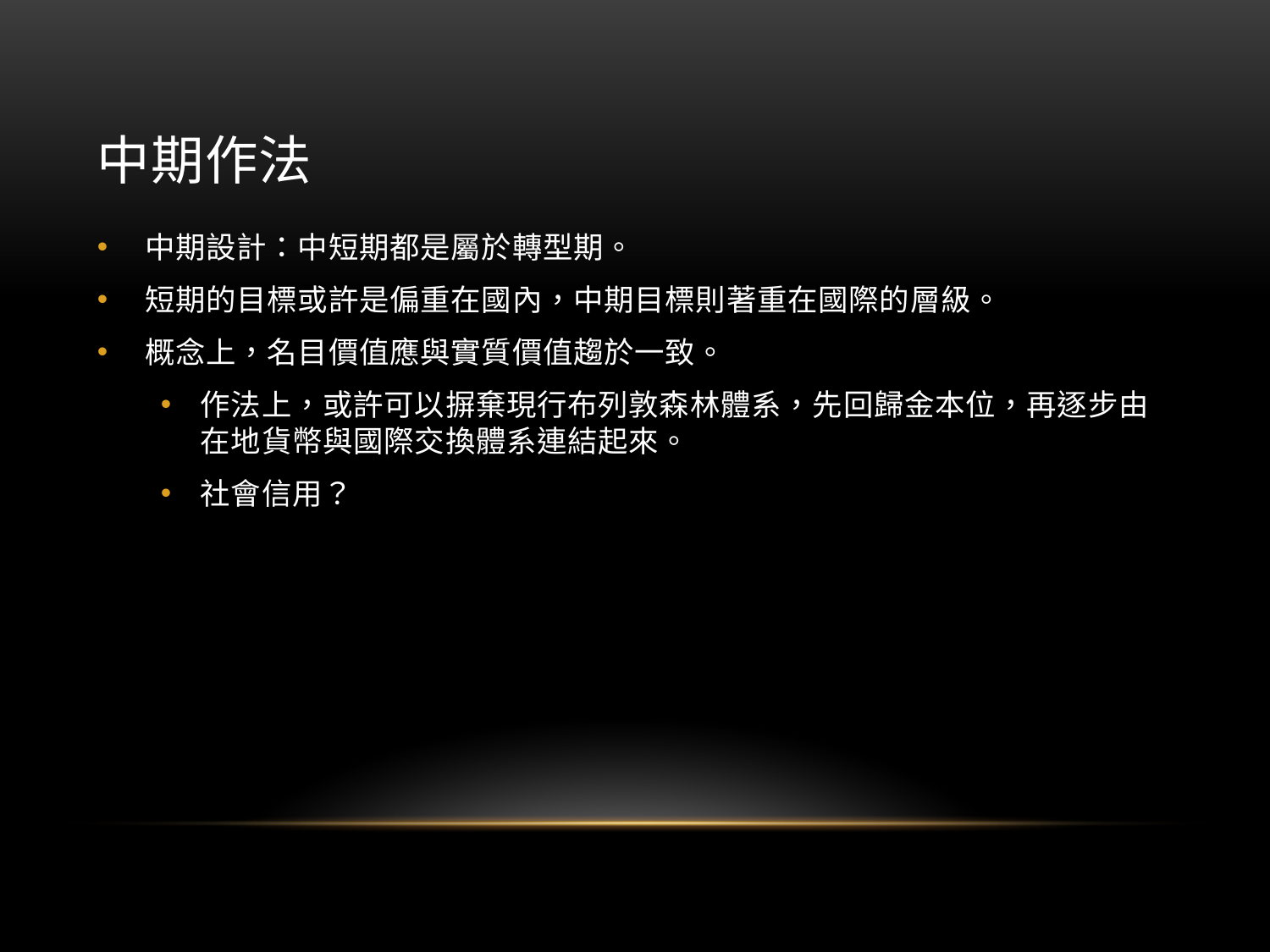

# 中期作法
中期設計：中短期都是屬於轉型期。
短期的目標或許是偏重在國內，中期目標則著重在國際的層級。
概念上，名目價值應與實質價值趨於一致。
作法上，或許可以摒棄現行布列敦森林體系，先回歸金本位，再逐步由在地貨幣與國際交換體系連結起來。
社會信用？